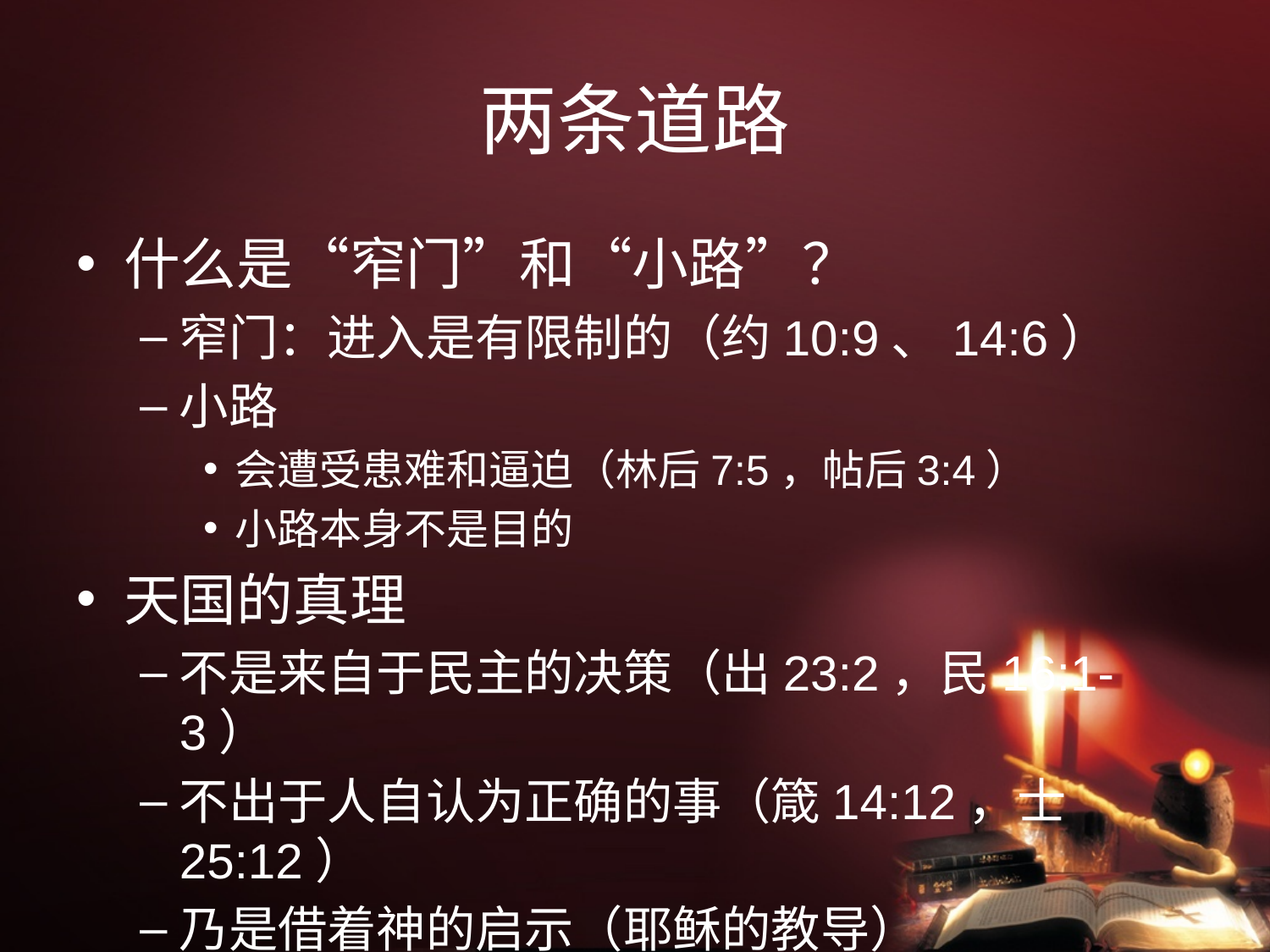

# 两条道路
什么是“窄门”和“小路”？
窄门：进入是有限制的（约10:9、14:6）
小路
会遭受患难和逼迫（林后7:5，帖后3:4）
小路本身不是目的
天国的真理
不是来自于民主的决策（出23:2，民16:1-3）
不出于人自认为正确的事（箴14:12，士25:12）
乃是借着神的启示（耶稣的教导）